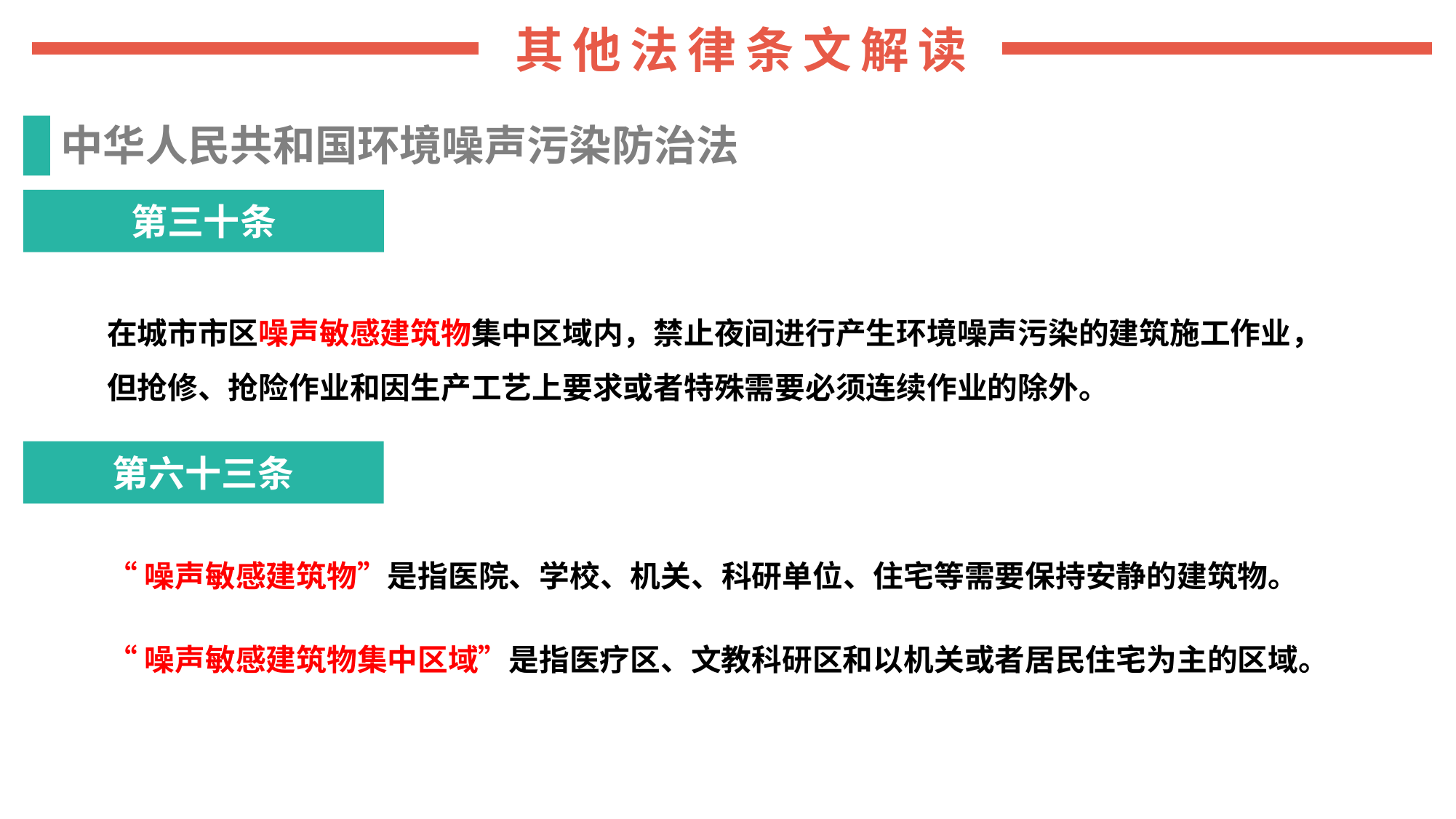

中华人民共和国环境噪声污染防治法

第三十条
在城市市区噪声敏感建筑物集中区域内，禁止夜间进行产生环境噪声污染的建筑施工作业，但抢修、抢险作业和因生产工艺上要求或者特殊需要必须连续作业的除外。
第六十三条
“噪声敏感建筑物”是指医院、学校、机关、科研单位、住宅等需要保持安静的建筑物。
“噪声敏感建筑物集中区域”是指医疗区、文教科研区和以机关或者居民住宅为主的区域。